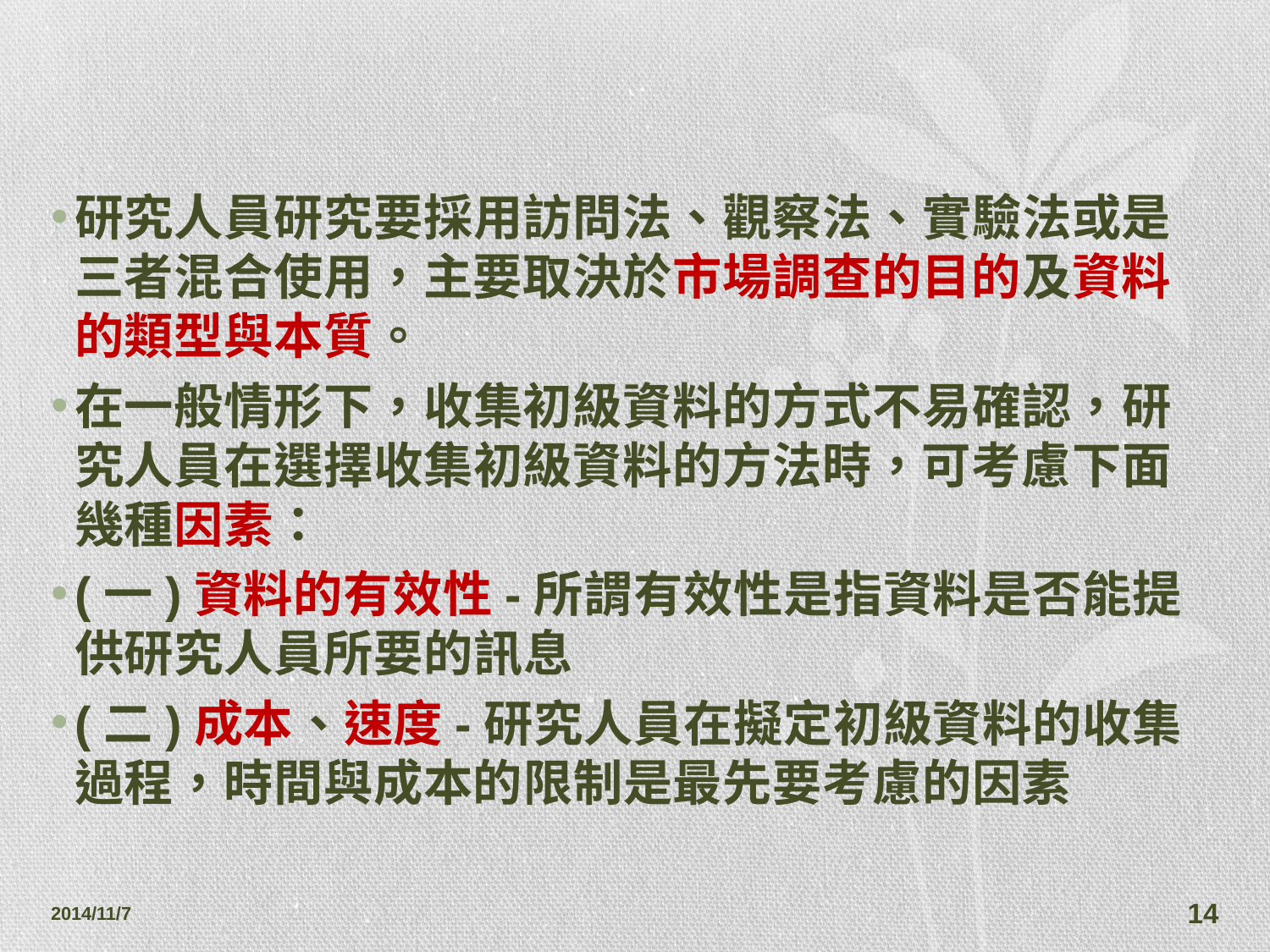

#
研究人員研究要採用訪問法、觀察法、實驗法或是三者混合使用，主要取決於市場調查的目的及資料的類型與本質。
在一般情形下，收集初級資料的方式不易確認，研究人員在選擇收集初級資料的方法時，可考慮下面幾種因素：
(一)資料的有效性-所謂有效性是指資料是否能提供研究人員所要的訊息
(二)成本、速度-研究人員在擬定初級資料的收集過程，時間與成本的限制是最先要考慮的因素

2014/11/7
14